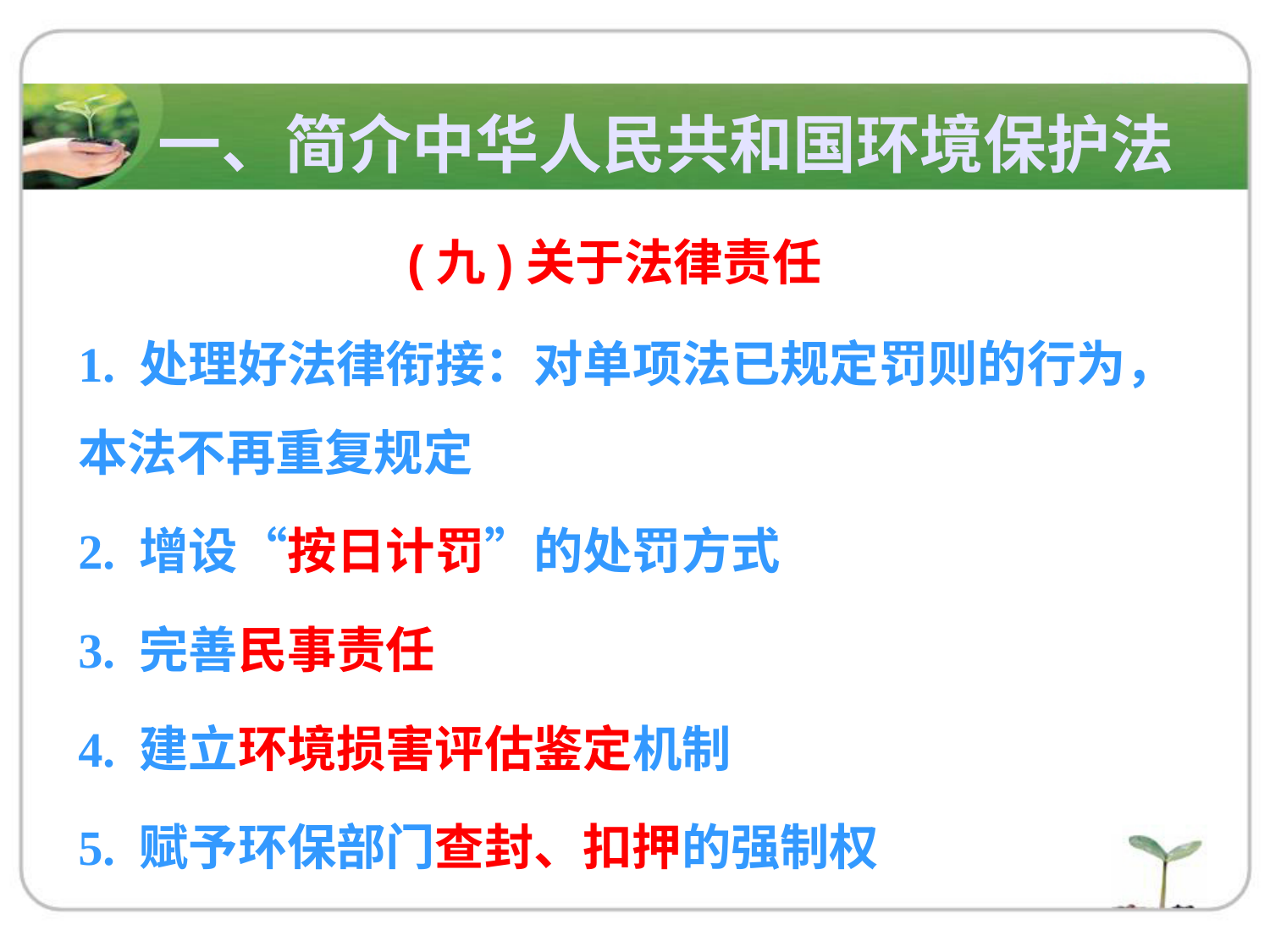

一、简介中华人民共和国环境保护法
(九)关于法律责任
1. 处理好法律衔接：对单项法已规定罚则的行为，本法不再重复规定
2. 增设“按日计罚”的处罚方式
3. 完善民事责任
4. 建立环境损害评估鉴定机制
5. 赋予环保部门查封、扣押的强制权